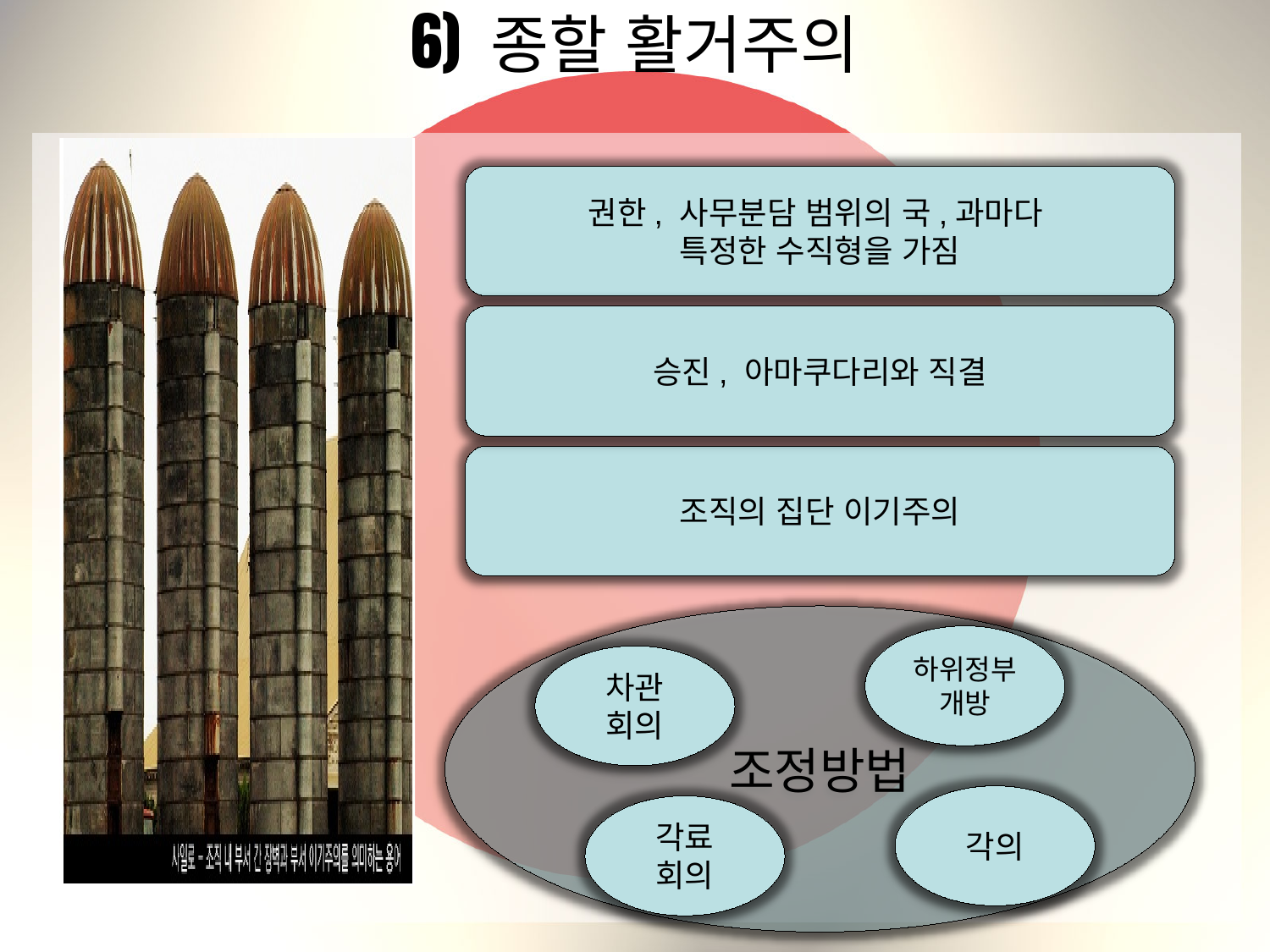

# 6) 종할 활거주의

권한, 사무분담 범위의 국,과마다
특정한 수직형을 가짐
승진, 아마쿠다리와 직결
조직의 집단 이기주의
조정방법
하위정부 개방
차관
회의
각의
각료
회의